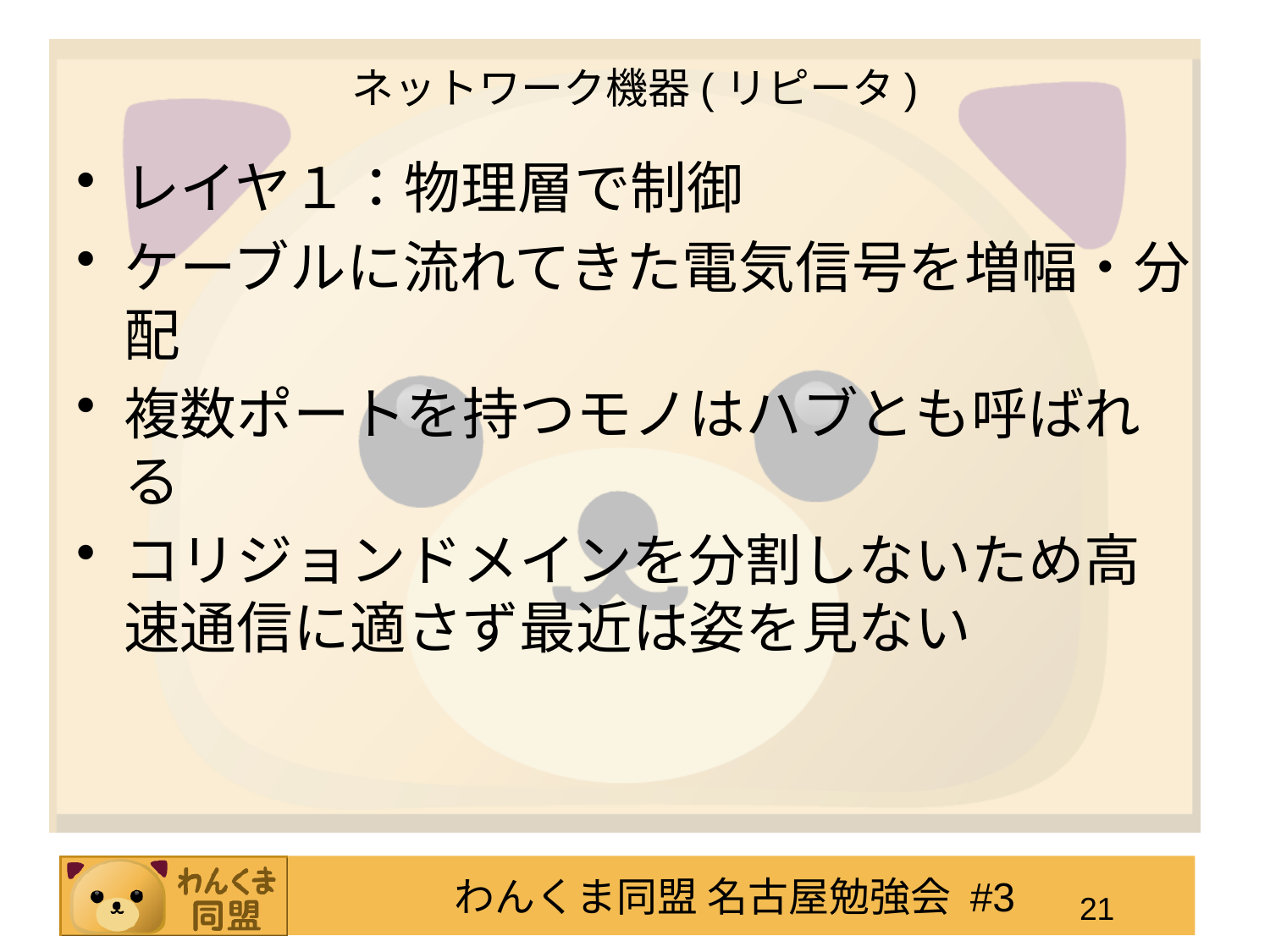

# ネットワーク機器(リピータ)
レイヤ１：物理層で制御
ケーブルに流れてきた電気信号を増幅・分配
複数ポートを持つモノはハブとも呼ばれる
コリジョンドメインを分割しないため高速通信に適さず最近は姿を見ない